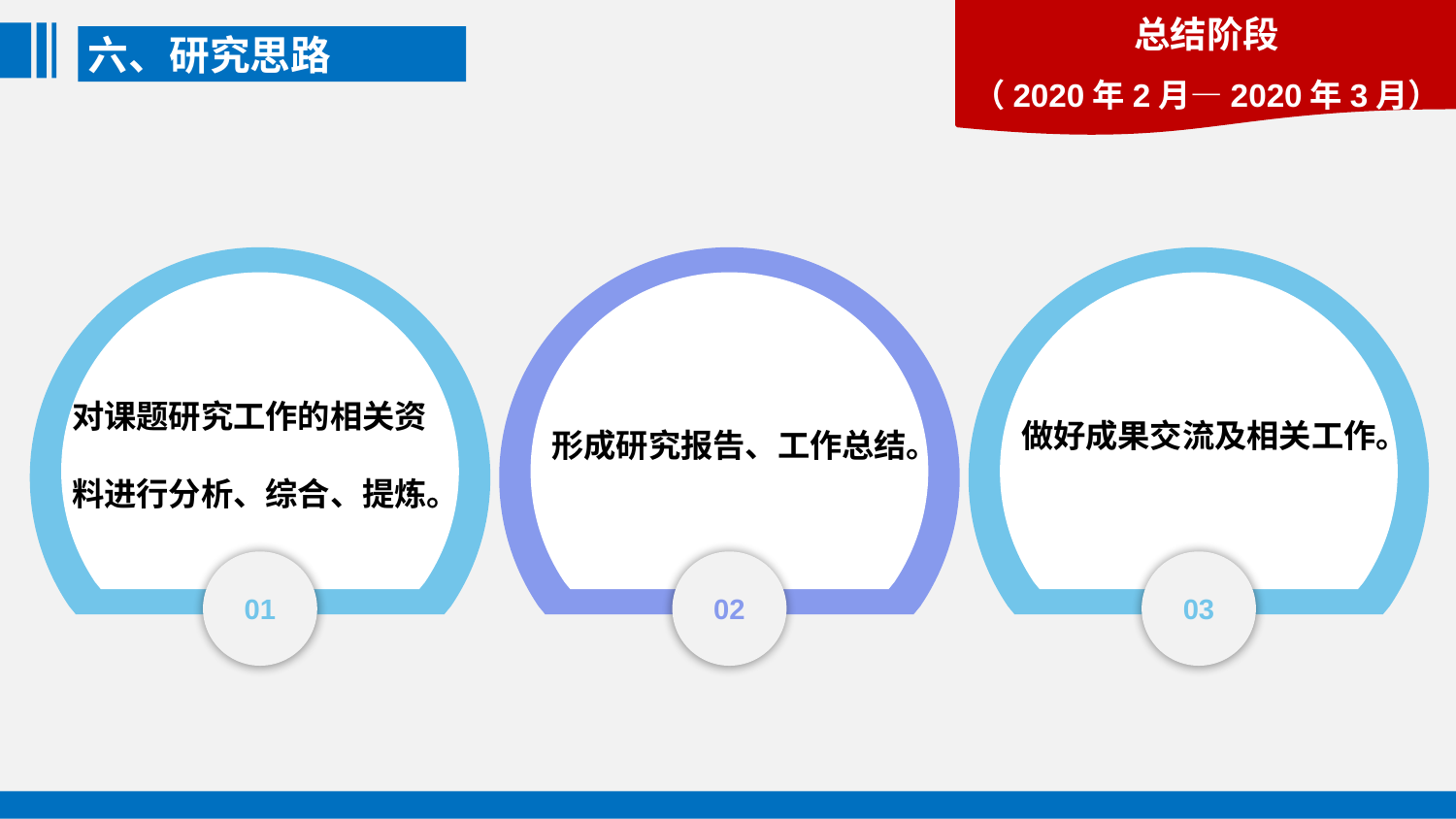

总结阶段
（2020年2月—2020年3月）

六、研究思路

对课题研究工作的相关资料进行分析、综合、提炼。
01

形成研究报告、工作总结。
02

做好成果交流及相关工作。
03